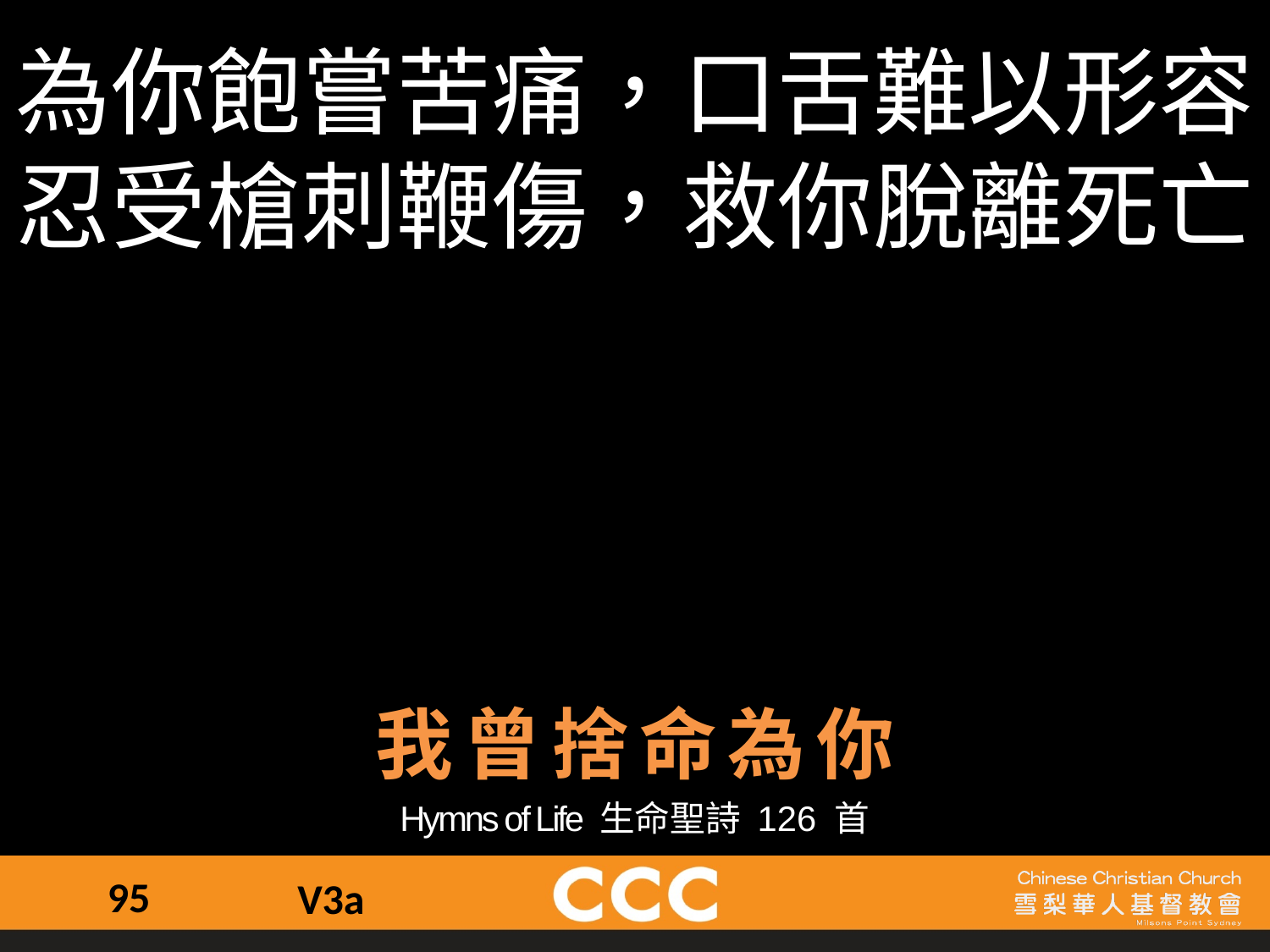

為你飽嘗苦痛，口舌難以形容忍受槍刺鞭傷，救你脫離死亡
我曾捨命為你
Hymns of Life 生命聖詩 126 首
95
V3a